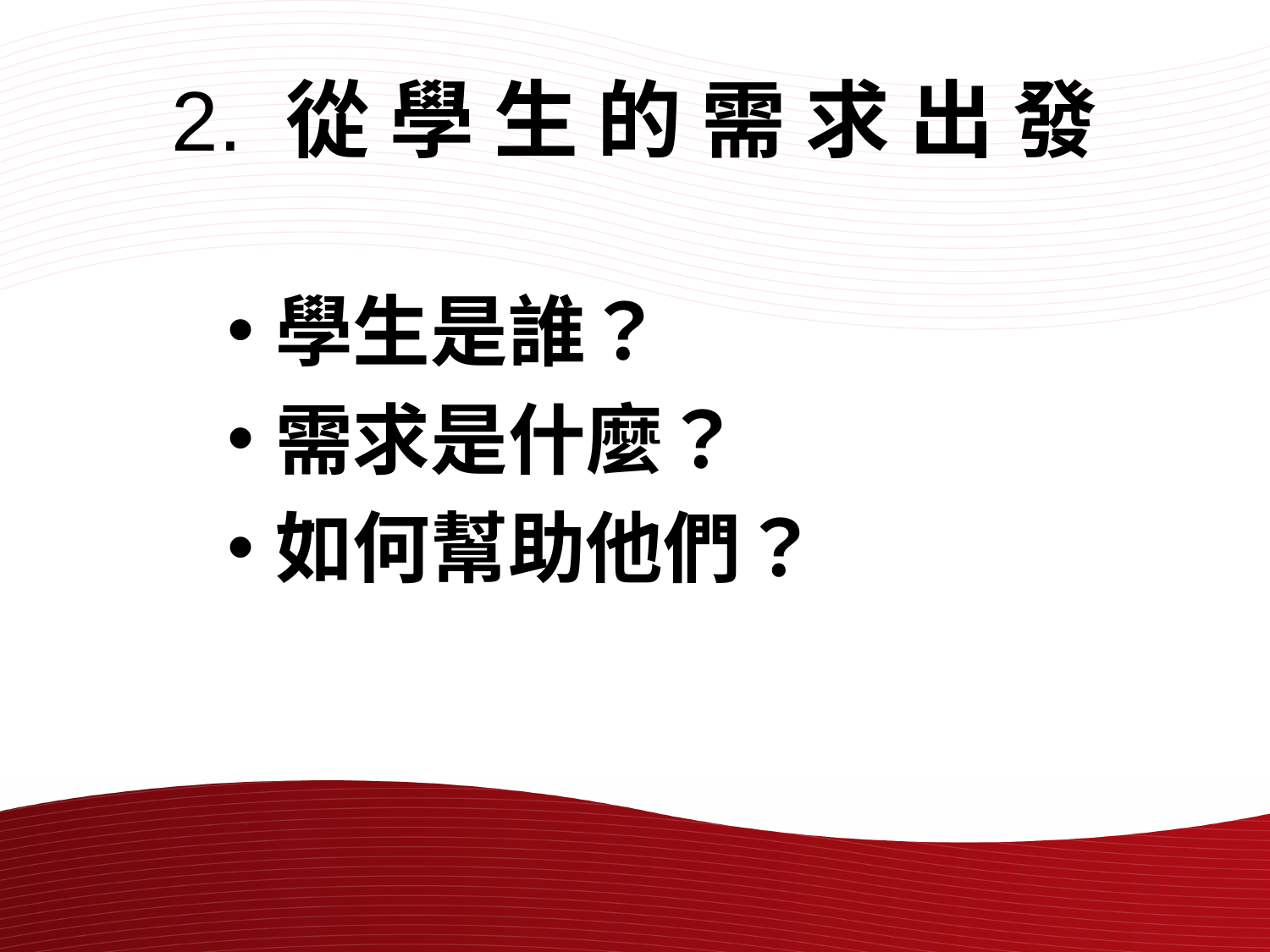

# 2. 從 學 生 的 需 求 出 發
學生是誰？
需求是什麼？
如何幫助他們？